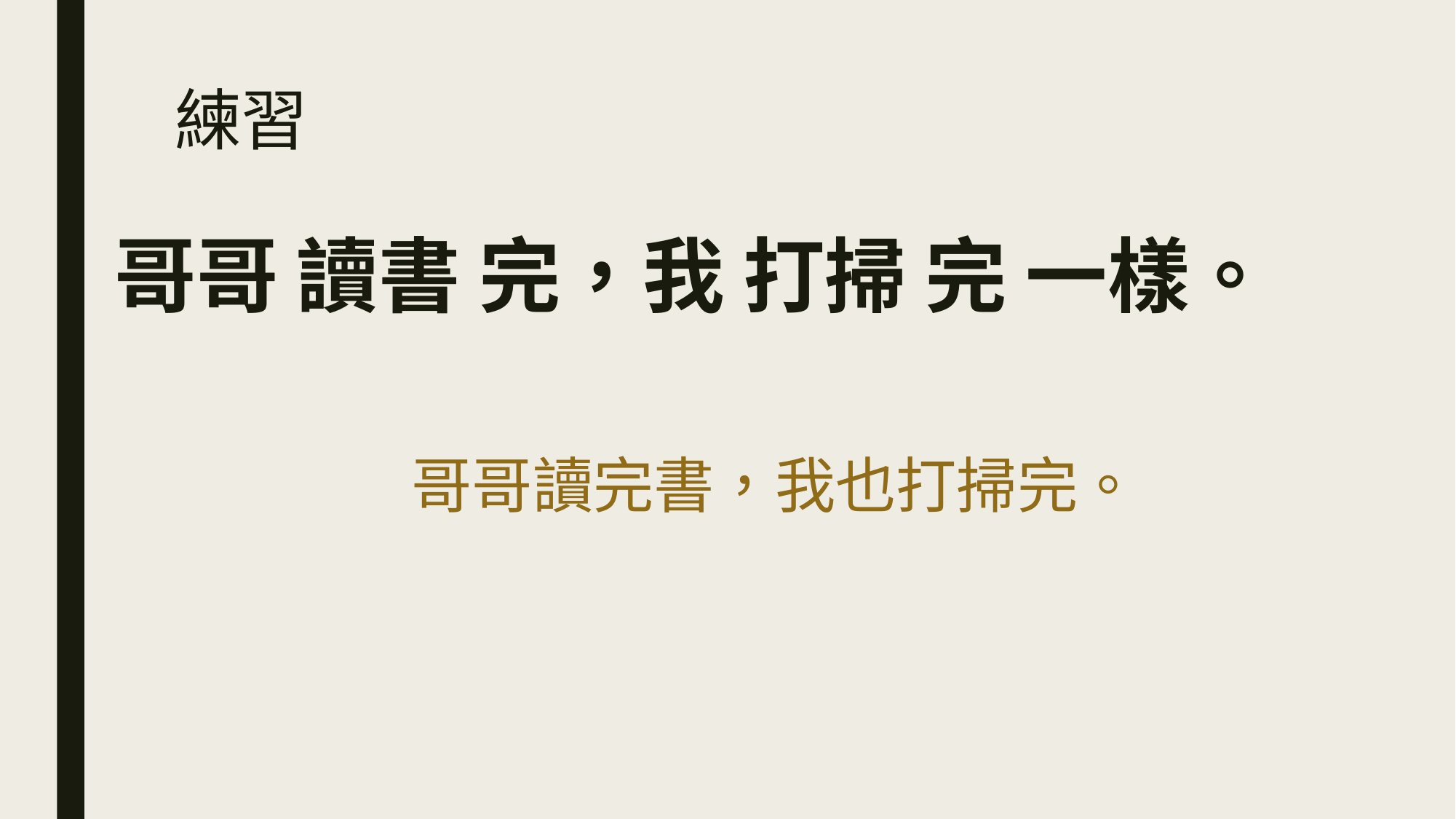

# 練習
哥哥 讀書 完，我 打掃 完 一樣。

哥哥讀完書，我也打掃完。